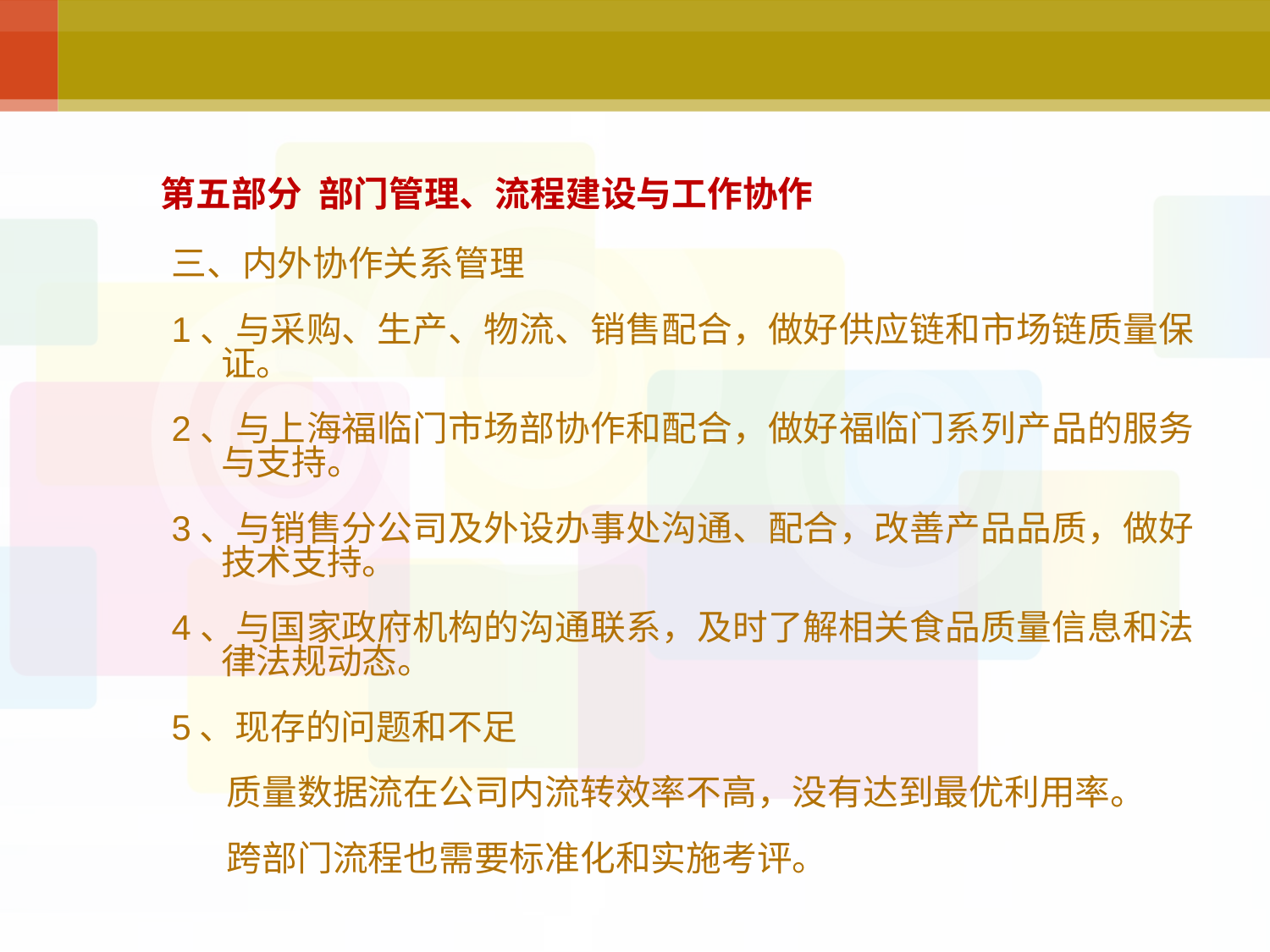

# 第五部分  部门管理、流程建设与工作协作
三、内外协作关系管理
1、与采购、生产、物流、销售配合，做好供应链和市场链质量保证。
2、与上海福临门市场部协作和配合，做好福临门系列产品的服务与支持。
3、与销售分公司及外设办事处沟通、配合，改善产品品质，做好技术支持。
4、与国家政府机构的沟通联系，及时了解相关食品质量信息和法律法规动态。
5、现存的问题和不足
      质量数据流在公司内流转效率不高，没有达到最优利用率。
      跨部门流程也需要标准化和实施考评。